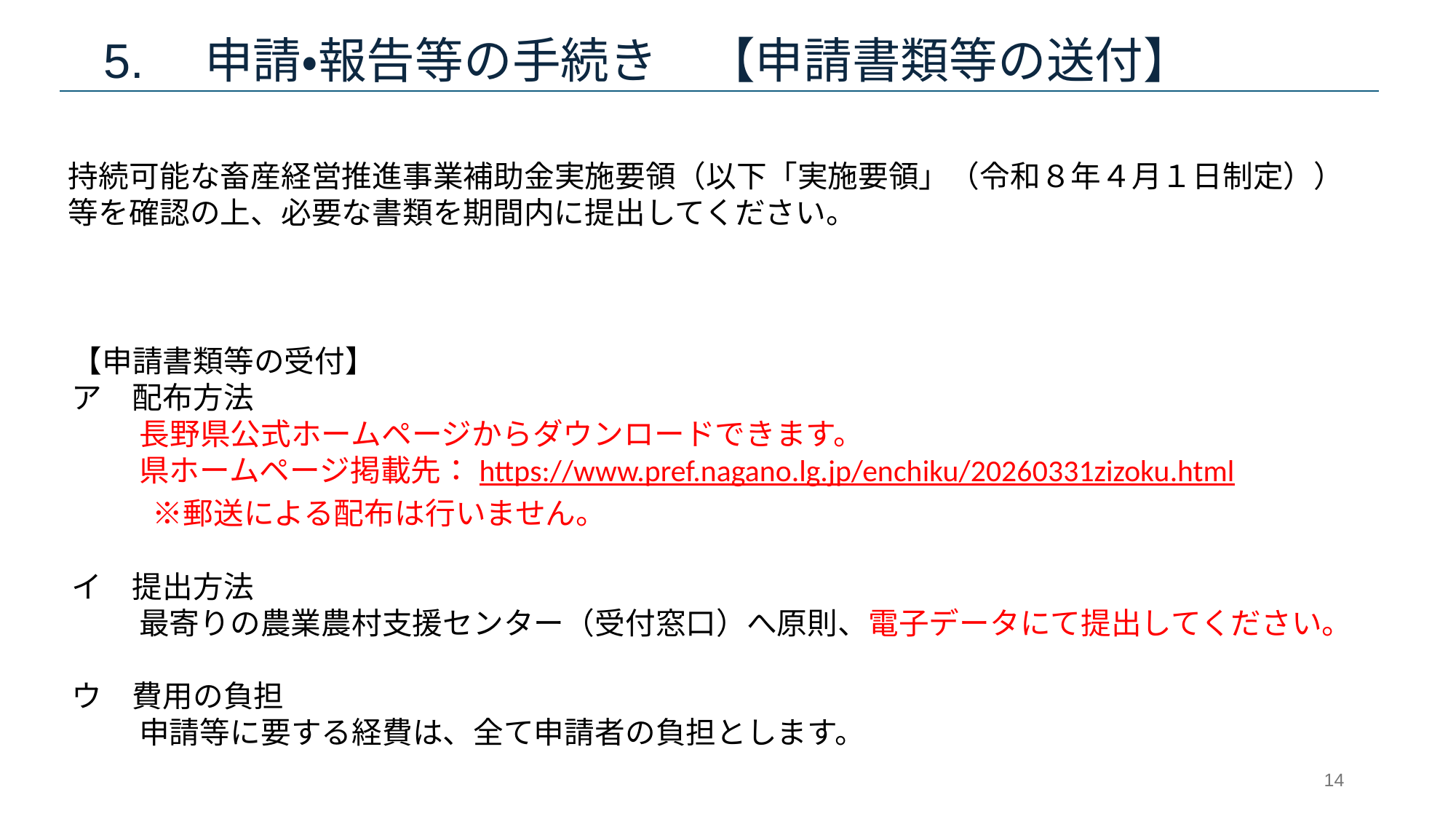

# 5.　申請・報告等の手続き　【申請書類等の送付】

持続可能な畜産経営推進事業補助金実施要領（以下「実施要領」（令和８年４月１日制定））等を確認の上、必要な書類を期間内に提出してください。

【申請書類等の受付】
ア　配布方法
　　 長野県公式ホームページからダウンロードできます。
　　 県ホームページ掲載先：https://www.pref.nagano.lg.jp/enchiku/20260331zizoku.html
　　 ※郵送による配布は行いません。

イ　提出方法
　　 最寄りの農業農村支援センター（受付窓口）へ原則、電子データにて提出してください。

ウ　費用の負担
　　 申請等に要する経費は、全て申請者の負担とします。
14